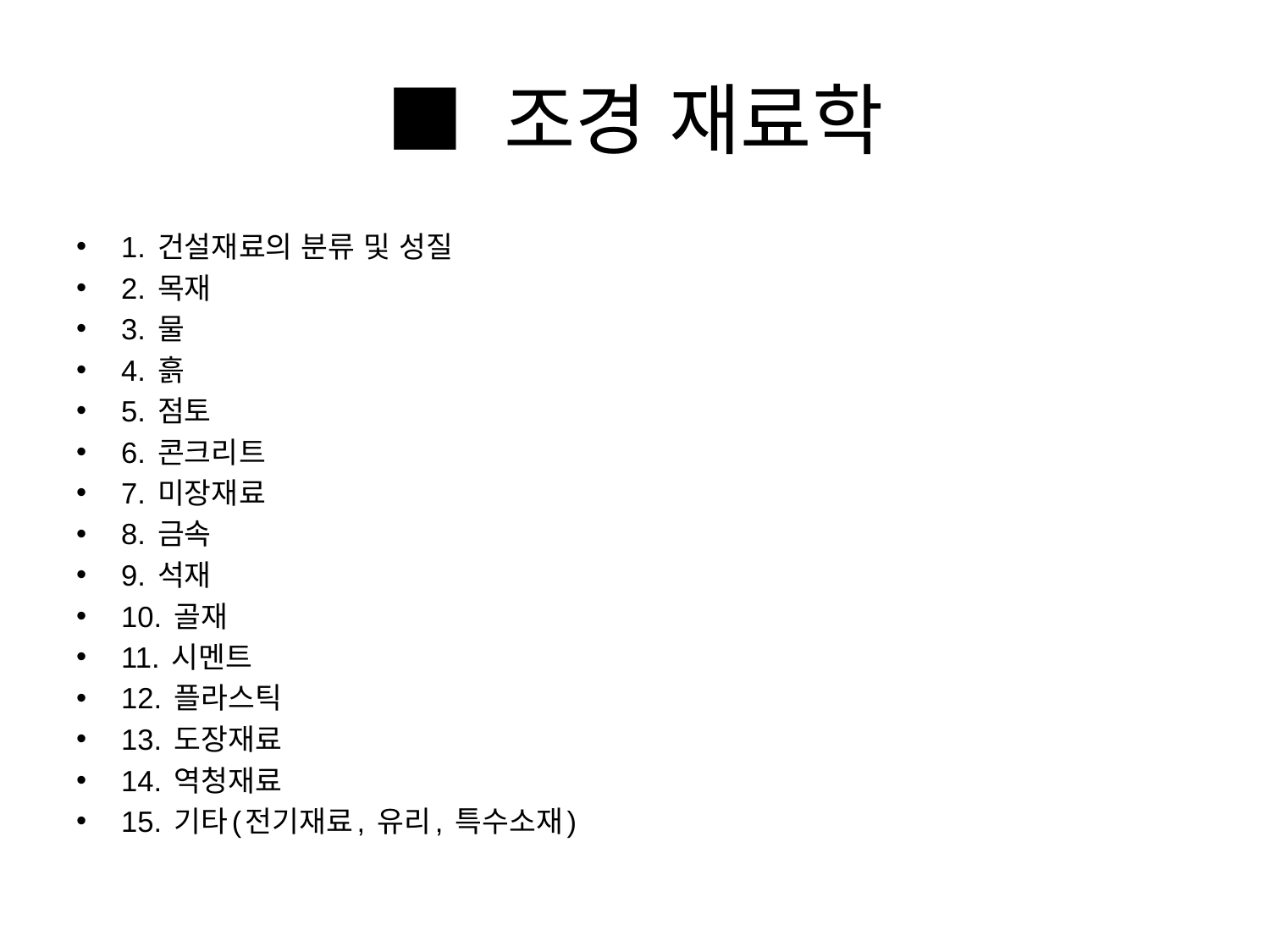

# ■ 조경 재료학
1. 건설재료의 분류 및 성질
2. 목재
3. 물
4. 흙
5. 점토
6. 콘크리트
7. 미장재료
8. 금속
9. 석재
10. 골재
11. 시멘트
12. 플라스틱
13. 도장재료
14. 역청재료
15. 기타(전기재료, 유리, 특수소재)